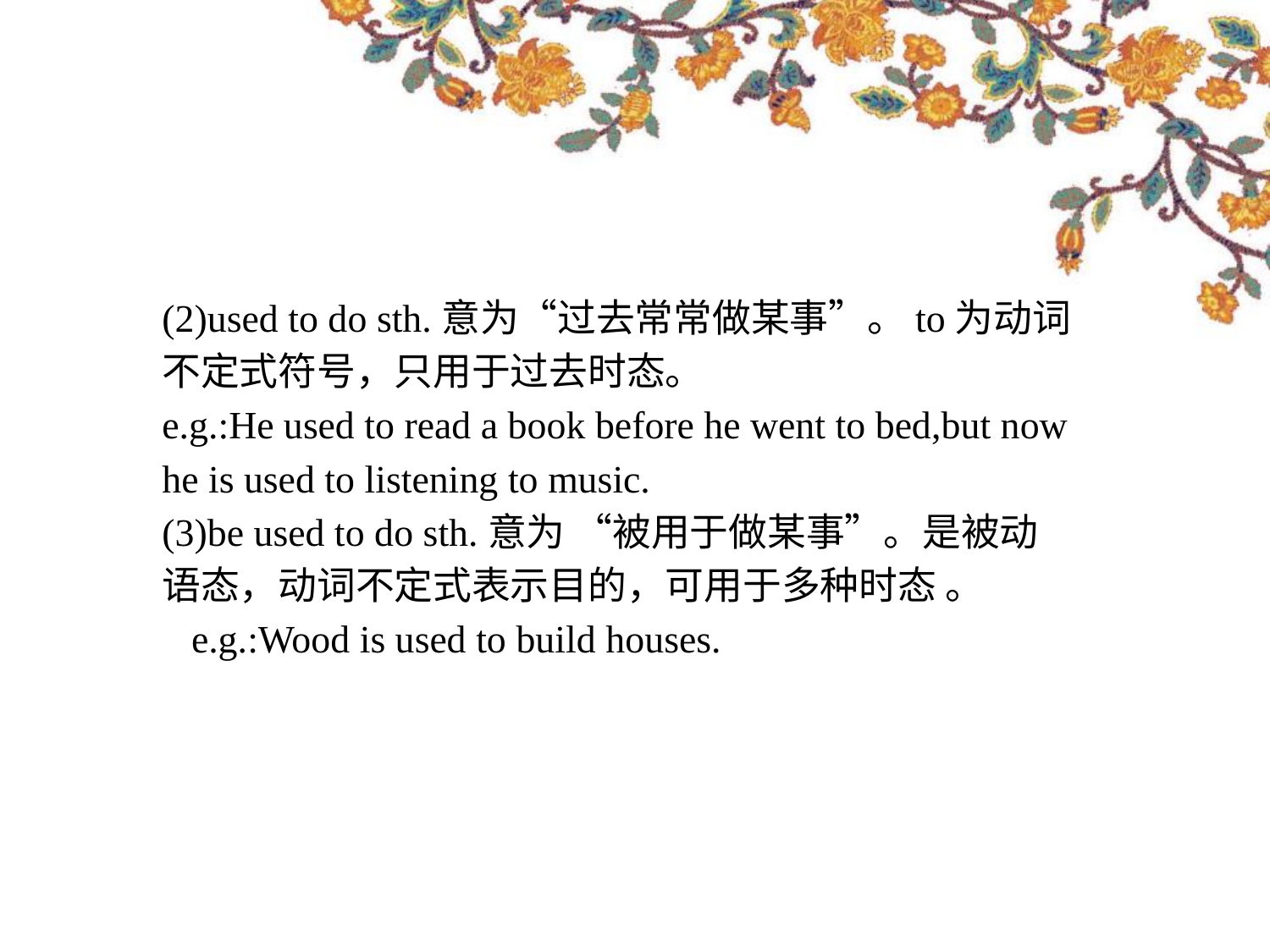

(2)used to do sth.意为“过去常常做某事”。to为动词不定式符号，只用于过去时态。
e.g.:He used to read a book before he went to bed,but now he is used to listening to music.
(3)be used to do sth.意为 “被用于做某事”。是被动语态，动词不定式表示目的，可用于多种时态 。
   e.g.:Wood is used to build houses.